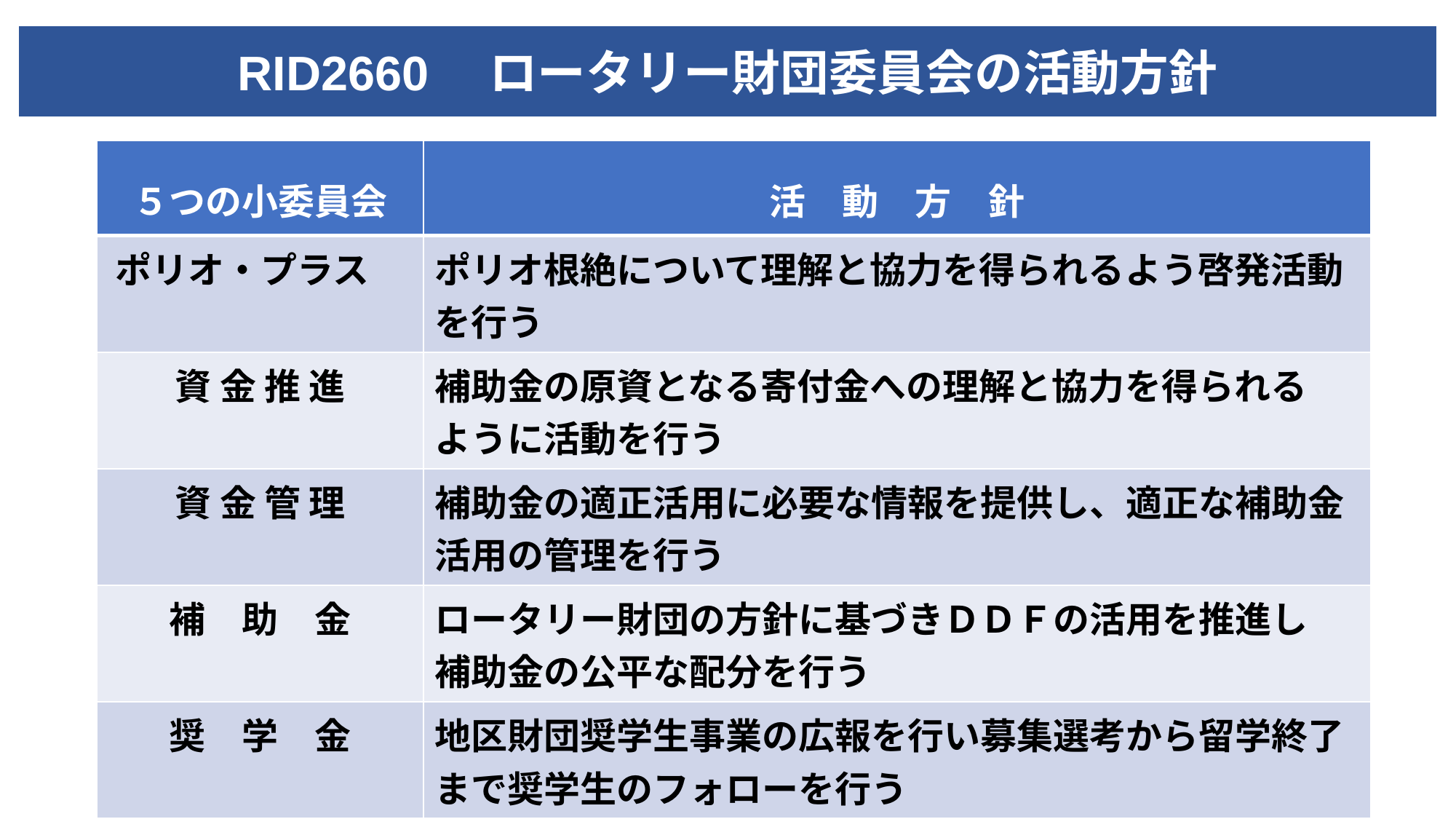

RID2660　ロータリー財団委員会の活動方針
| ５つの小委員会 | 活　動　方　針 |
| --- | --- |
| ポリオ・プラス | ポリオ根絶について理解と協力を得られるよう啓発活動を行う |
| 資 金 推 進 | 補助金の原資となる寄付金への理解と協力を得られる ように活動を行う |
| 資 金 管 理 | 補助金の適正活用に必要な情報を提供し、適正な補助金活用の管理を行う |
| 補　助　金 | ロータリー財団の方針に基づきＤＤＦの活用を推進し 補助金の公平な配分を行う |
| 奨　学　金 | 地区財団奨学生事業の広報を行い募集選考から留学終了まで奨学生のフォローを行う |